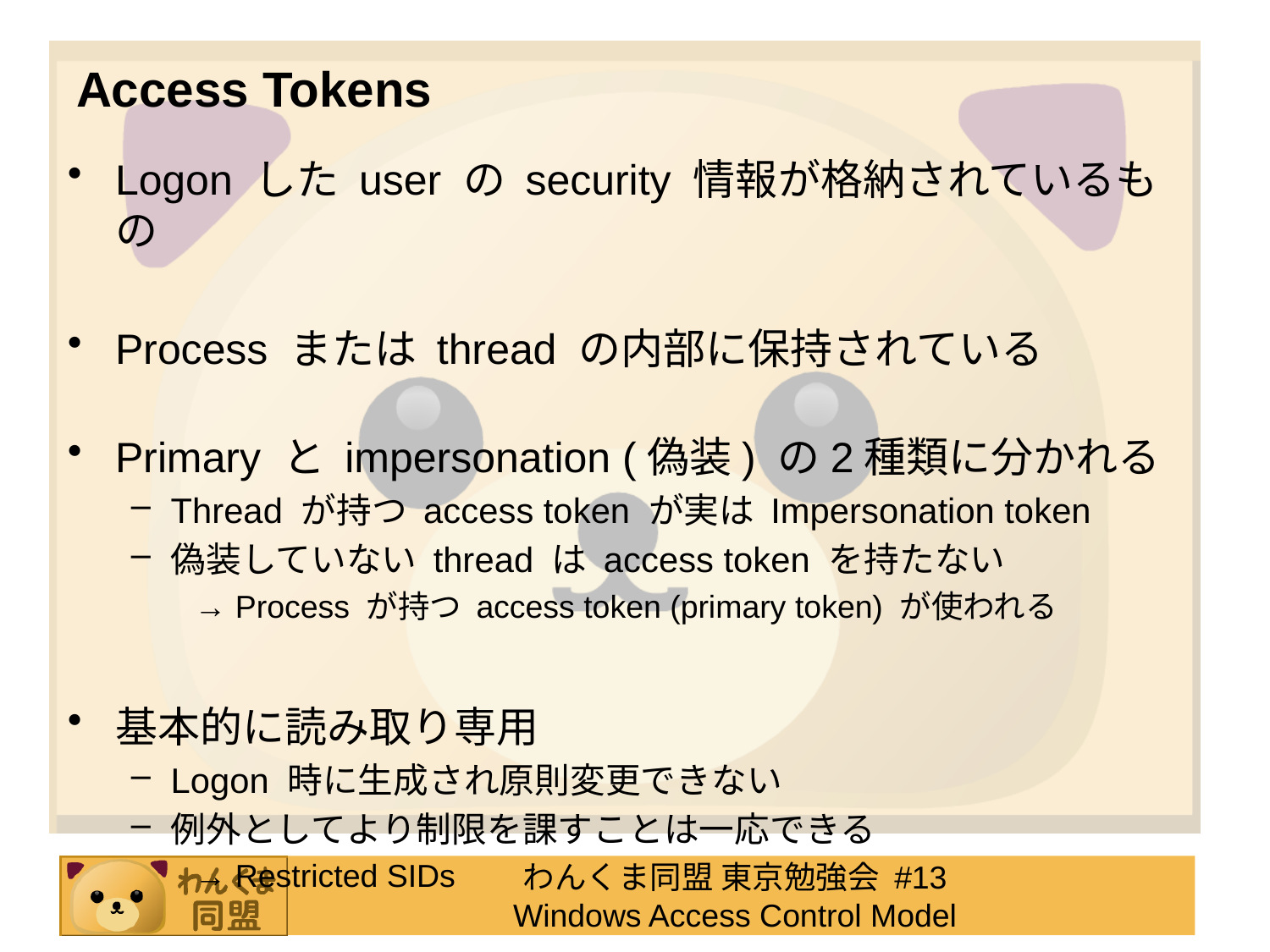

# Access Tokens
Logon した user の security 情報が格納されているもの

Process または thread の内部に保持されている

Primary と impersonation (偽装) の2種類に分かれる
Thread が持つ access token が実は Impersonation token
偽装していない thread は access token を持たない
→ Process が持つ access token (primary token) が使われる

基本的に読み取り専用
Logon 時に生成され原則変更できない
例外としてより制限を課すことは一応できる
→ Restricted SIDs